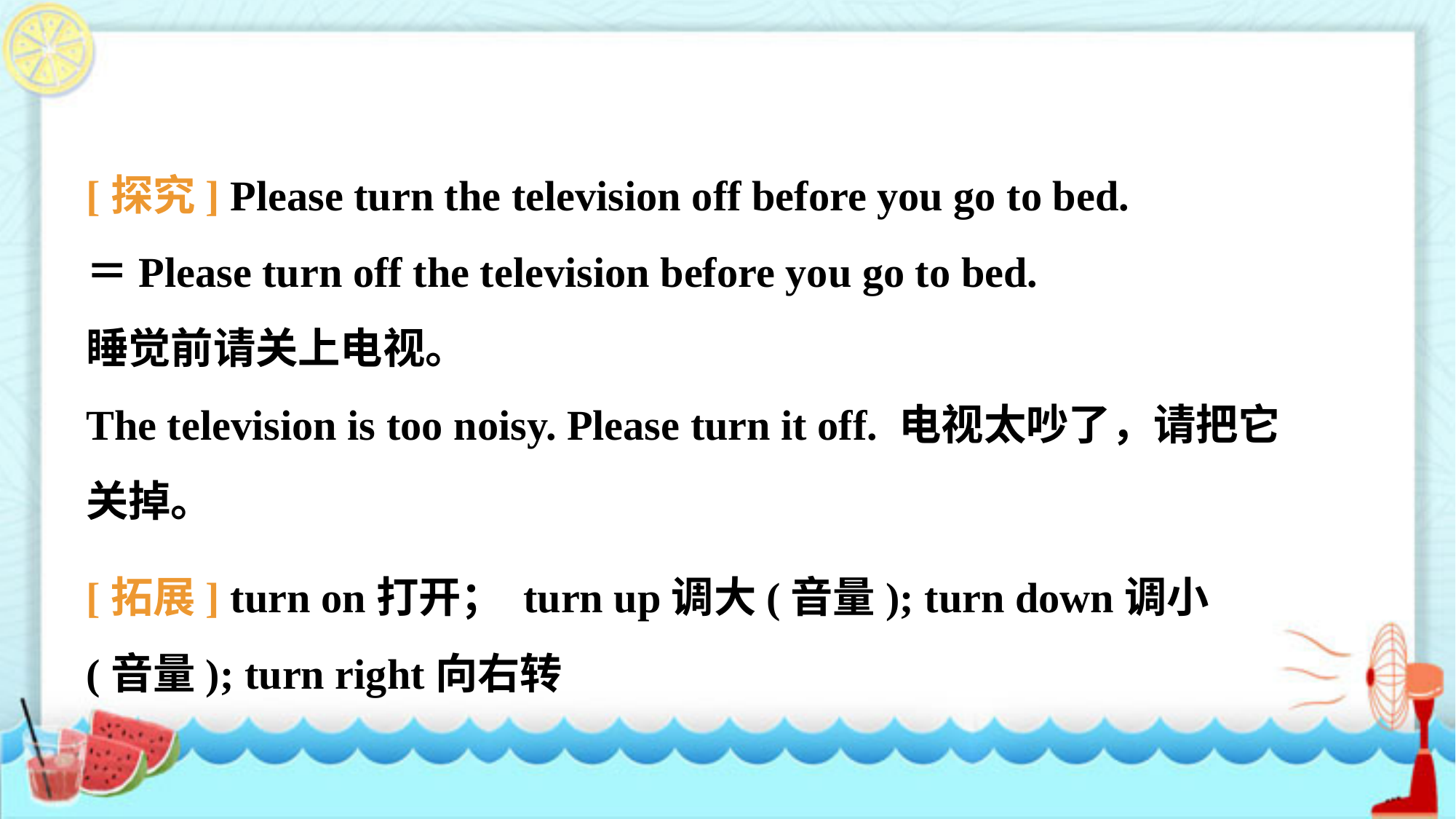

[探究] Please turn the television off before you go to bed.
＝Please turn off the television before you go to bed.
睡觉前请关上电视。
The television is too noisy. Please turn it off. 电视太吵了，请把它关掉。
[拓展] turn on打开； turn up调大(音量); turn down调小(音量); turn right向右转